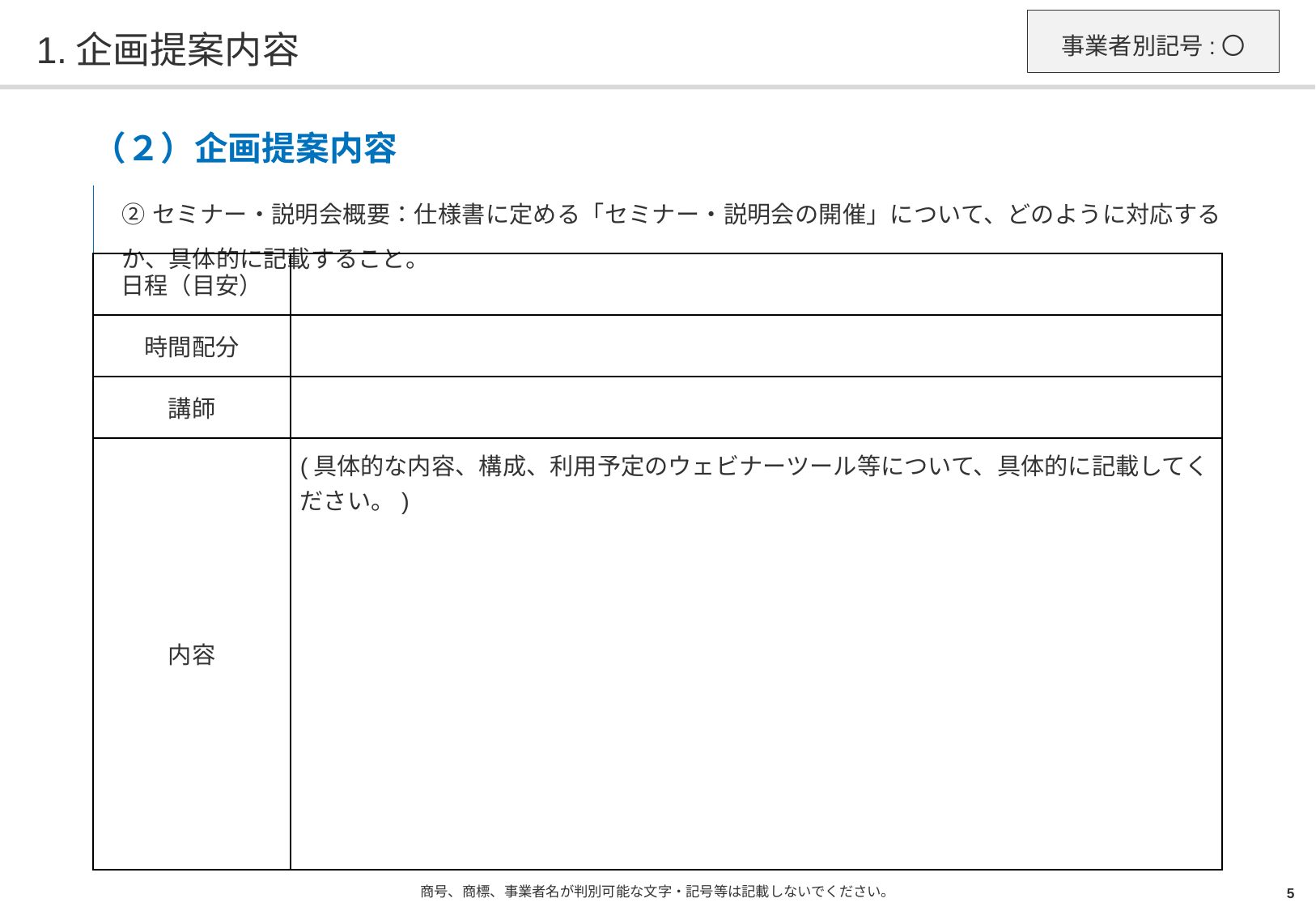

事業者別記号:〇
# 1.企画提案内容
| （２）企画提案内容 |
| --- |
| ②セミナー・説明会概要：仕様書に定める「セミナー・説明会の開催」について、どのように対応するか、具体的に記載すること。 |
| 日程（目安） |  |
| --- | --- |
| 時間配分 |  |
| 講師 |  |
| 内容 | (具体的な内容、構成、利用予定のウェビナーツール等について、具体的に記載してください。) |
商号、商標、事業者名が判別可能な文字・記号等は記載しないでください。
5